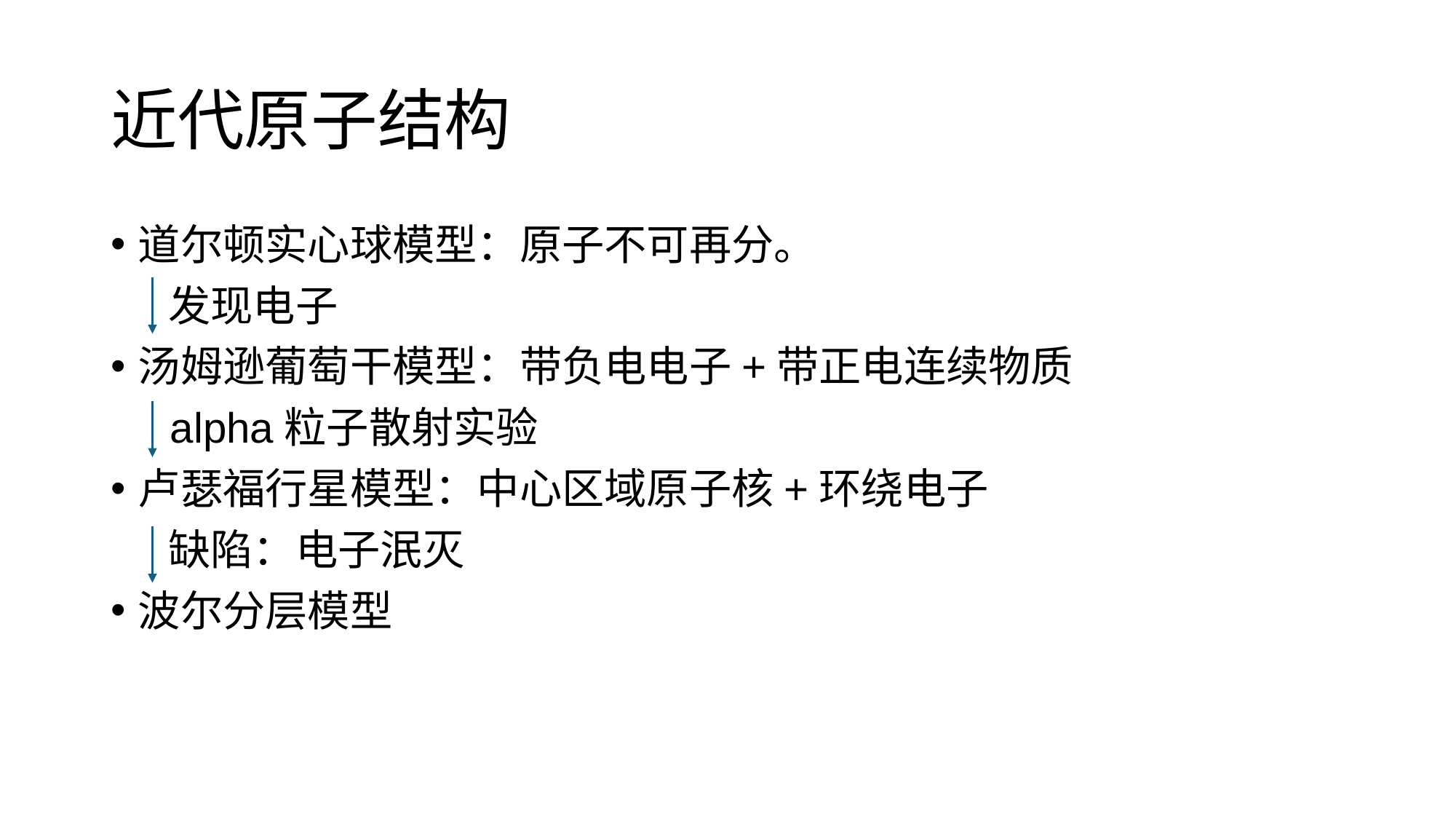

# 近代原子结构
道尔顿实心球模型：原子不可再分。
     发现电子
汤姆逊葡萄干模型：带负电电子+带正电连续物质
     alpha粒子散射实验
卢瑟福行星模型：中心区域原子核+环绕电子
     缺陷：电子泯灭
波尔分层模型